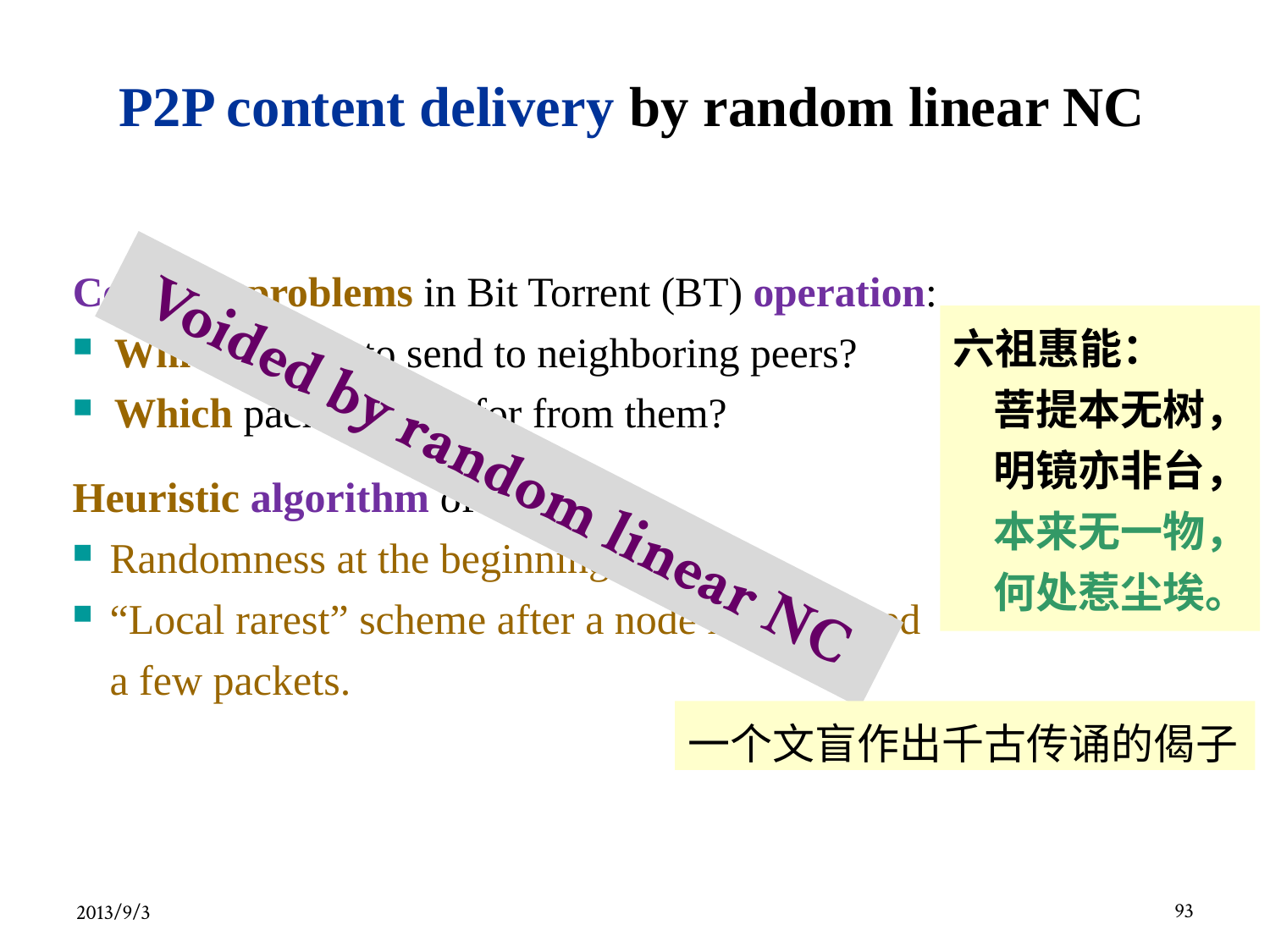

P2P content delivery by random linear NC
Constant problems in Bit Torrent (BT) operation:
  Which packet to send to neighboring peers?
  Which packet to ask for from them?
六祖惠能：
菩提本无树，明镜亦非台，本来无一物，何处惹尘埃。
Voided by random linear NC
Heuristic algorithm of BT:
Randomness at the beginning
“Local rarest” scheme after a node has acquired a few packets.
一个文盲作出千古传诵的偈子
2013/9/3
93